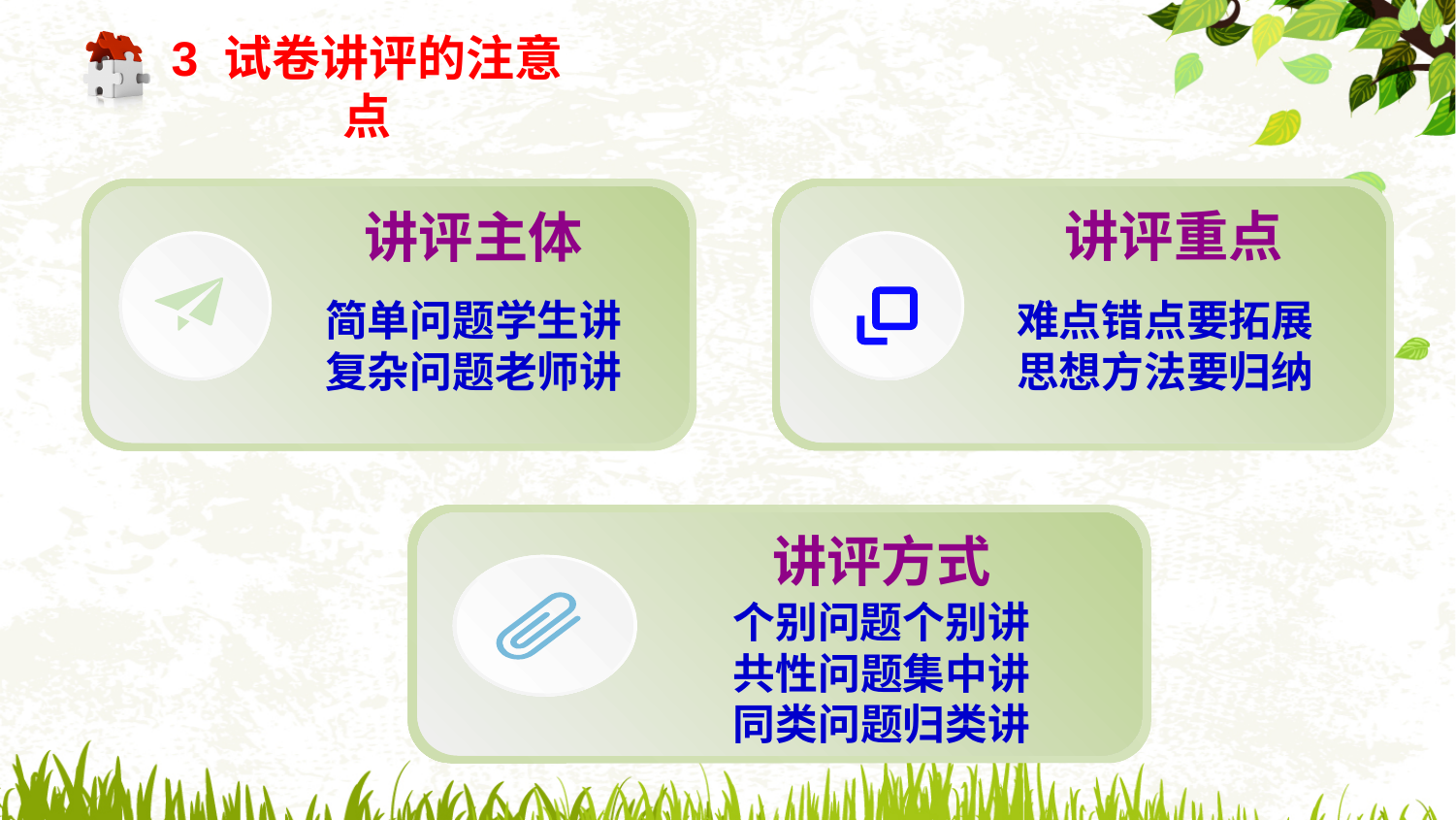

3 试卷讲评的注意点

讲评主体
简单问题学生讲
复杂问题老师讲

 讲评重点
  难点错点要拓展
  思想方法要归纳

讲评方式
个别问题个别讲
      共性问题集中讲
      同类问题归类讲